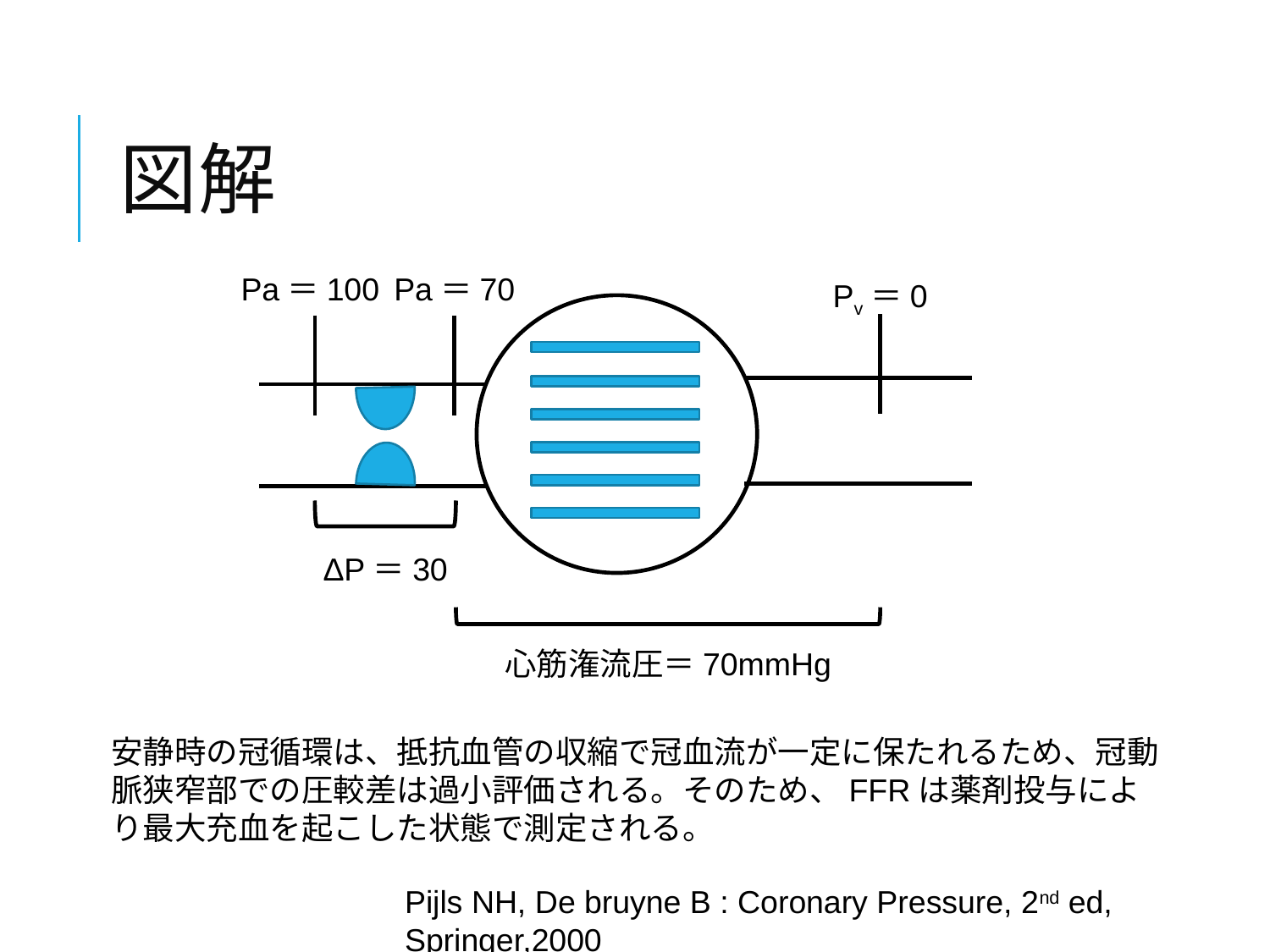

# 図解
Pa＝70
Pa＝100

Pv＝0

心筋潅流圧＝70mmHg
ΔP＝30
安静時の冠循環は、抵抗血管の収縮で冠血流が一定に保たれるため、冠動脈狭窄部での圧較差は過小評価される。そのため、FFRは薬剤投与により最大充血を起こした状態で測定される。
Pijls NH, De bruyne B : Coronary Pressure, 2nd ed, Springer,2000